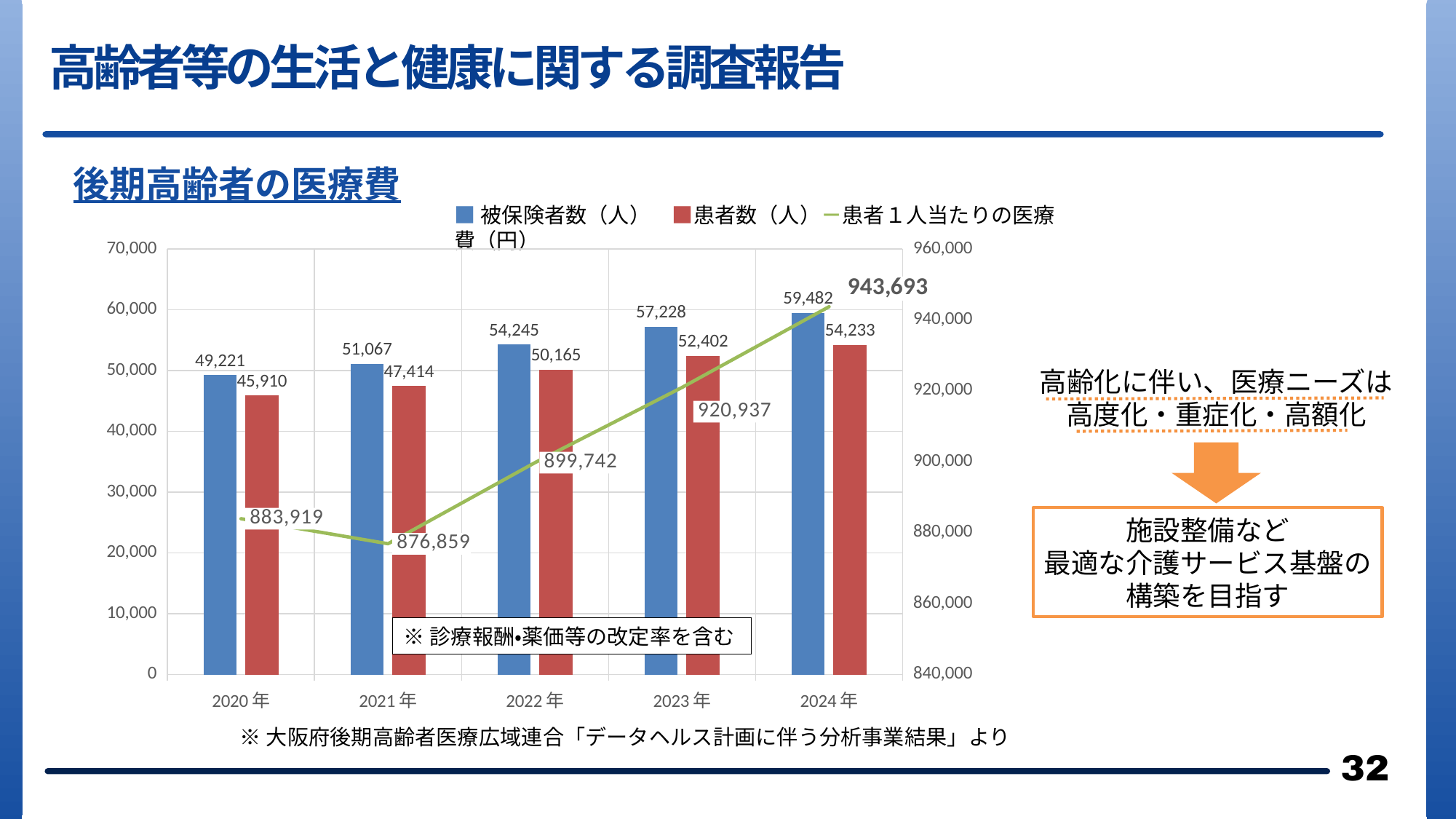

高齢者等の生活と健康に関する調査報告

後期高齢者の医療費
■被保険者数（人）　■患者数（人）－患者１人当たりの医療費（円）

### Chart

| Category | 被保険者数 | 患者数 | 患者一人
当たりの
医療費(円) |
|---|---|---|---|
| 2020年 | 49221.0 | 45910.0 | 883919.0 |
| 2021年 | 51067.0 | 47414.0 | 876859.0 |
| 2022年 | 54245.0 | 50165.0 | 899742.0 |
| 2023年 | 57228.0 | 52402.0 | 920937.0 |
| 2024年 | 59482.0 | 54233.0 | 943693.0 |
高齢化に伴い、医療ニーズは
高度化・重症化・高額化

施設整備など
最適な介護サービス基盤の
構築を目指す
※診療報酬・薬価等の改定率を含む
※大阪府後期高齢者医療広域連合「データヘルス計画に伴う分析事業結果」より
32